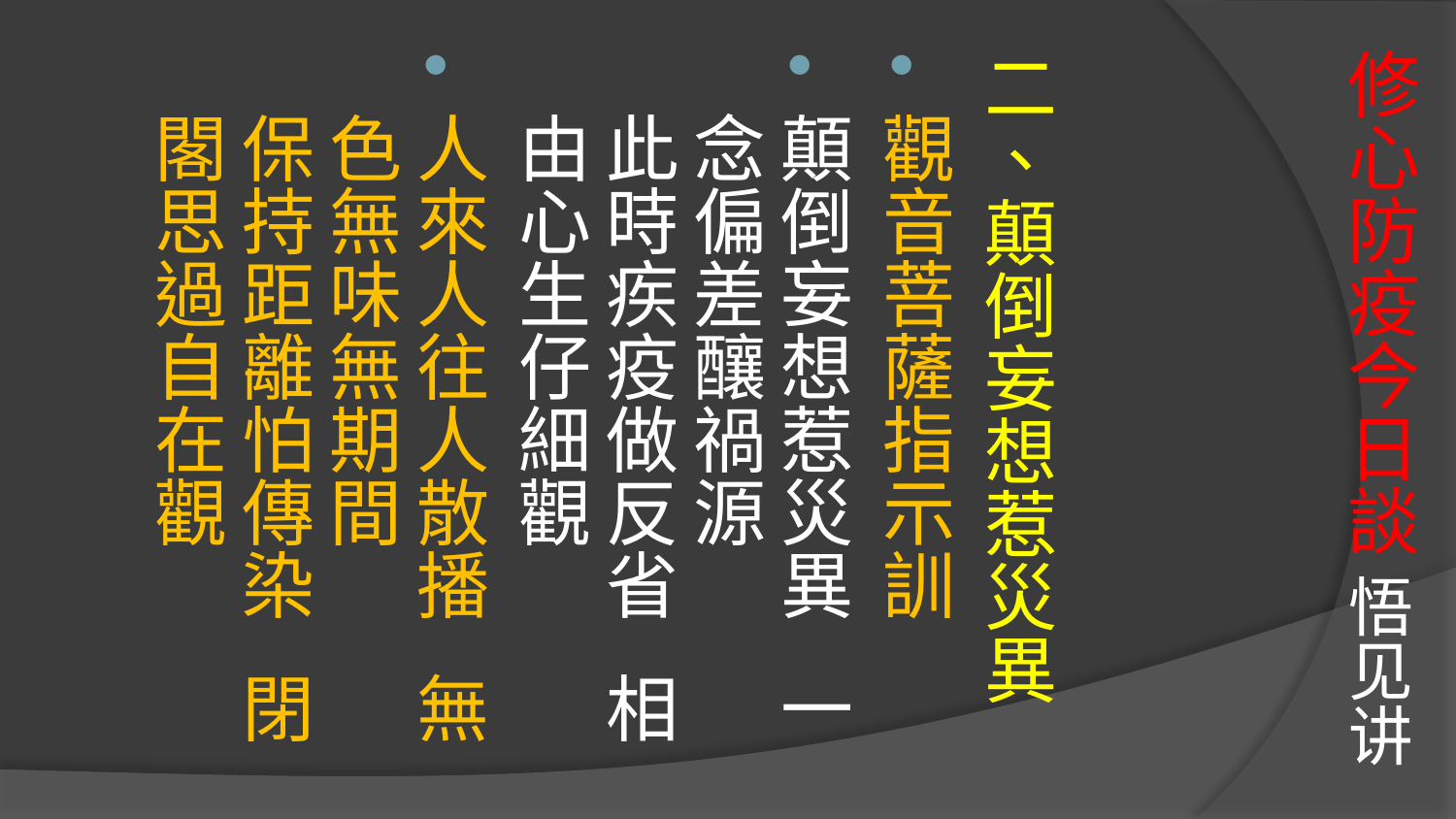

# 修心防疫今日談 悟见讲
二、顛倒妄想惹災異
觀音菩薩指示訓
顛倒妄想惹災異   一念偏差釀禍源
此時疾疫做反省   相由心生仔細觀
人來人往人散播   無色無味無期間
保持距離怕傳染   閉閣思過自在觀